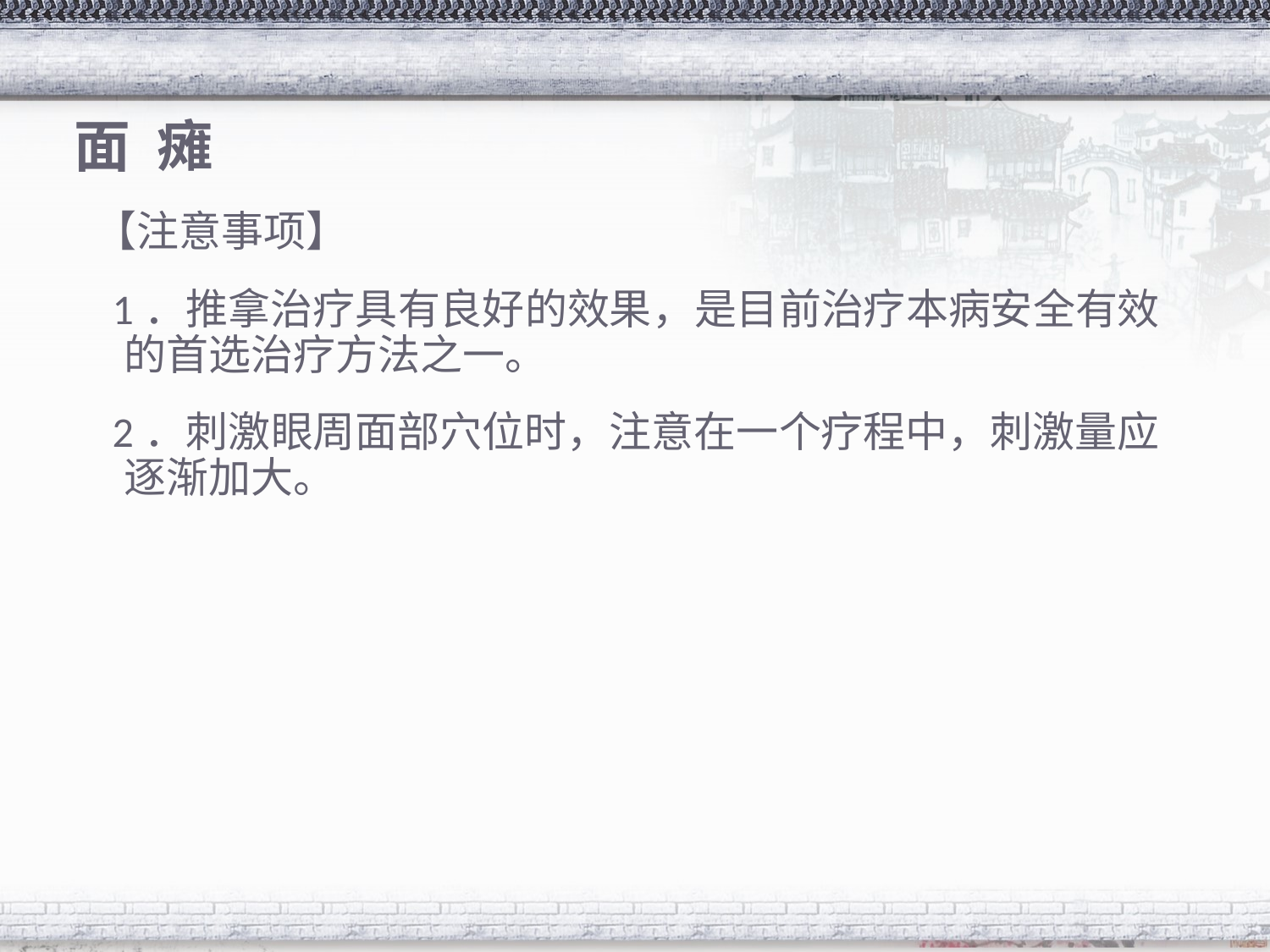

# 面  瘫
 【注意事项】
    1．推拿治疗具有良好的效果，是目前治疗本病安全有效的首选治疗方法之一。
    2．刺激眼周面部穴位时，注意在一个疗程中，刺激量应逐渐加大。